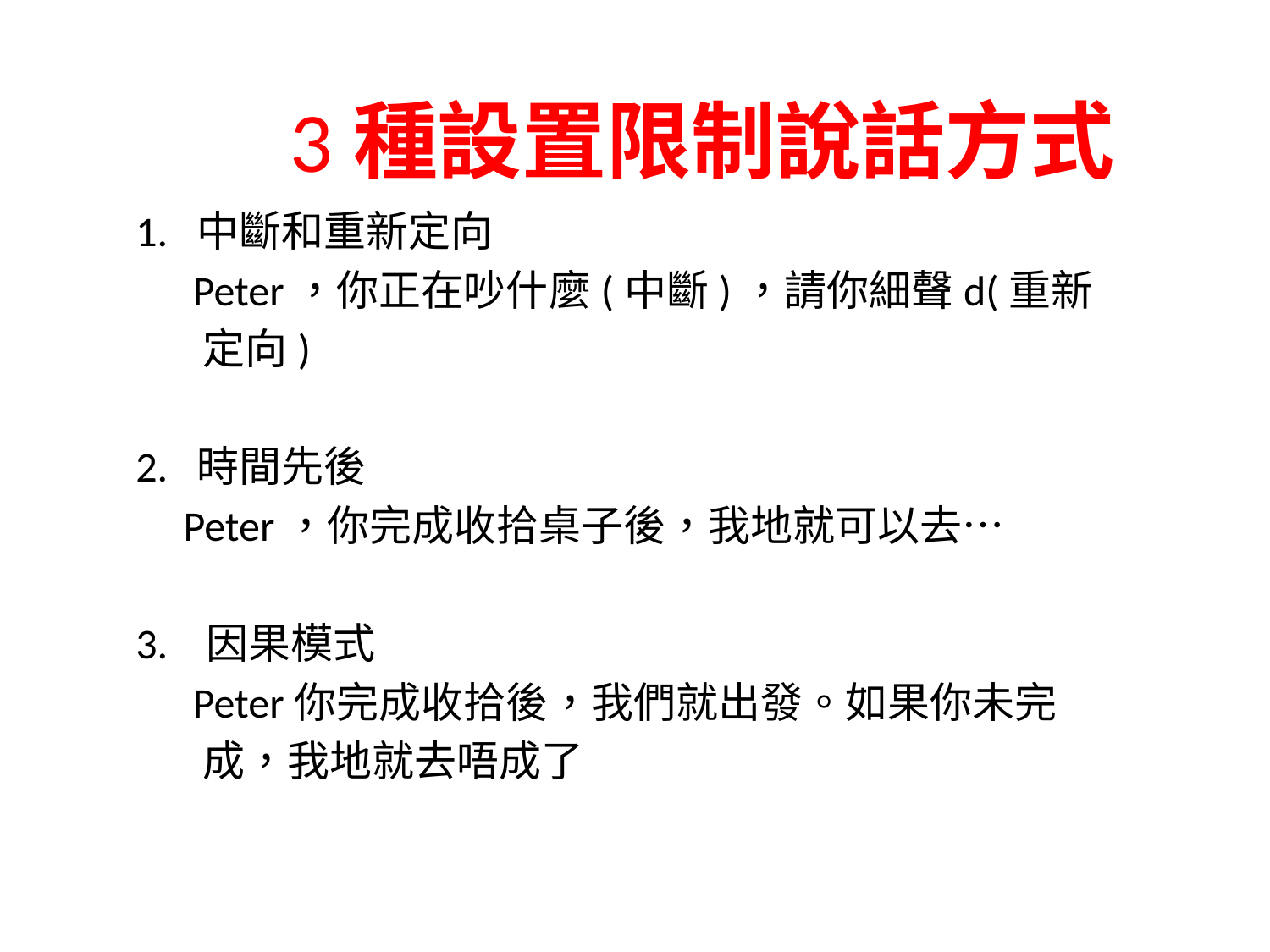

# 3種設置限制說話方式
1.  中斷和重新定向
      Peter，你正在吵什麼(中斷)，請你細聲d(重新
      定向)

2.  時間先後
     Peter，你完成收拾桌子後，我地就可以去…

3.   因果模式
      Peter你完成收拾後，我們就出發。如果你未完
      成，我地就去唔成了
13